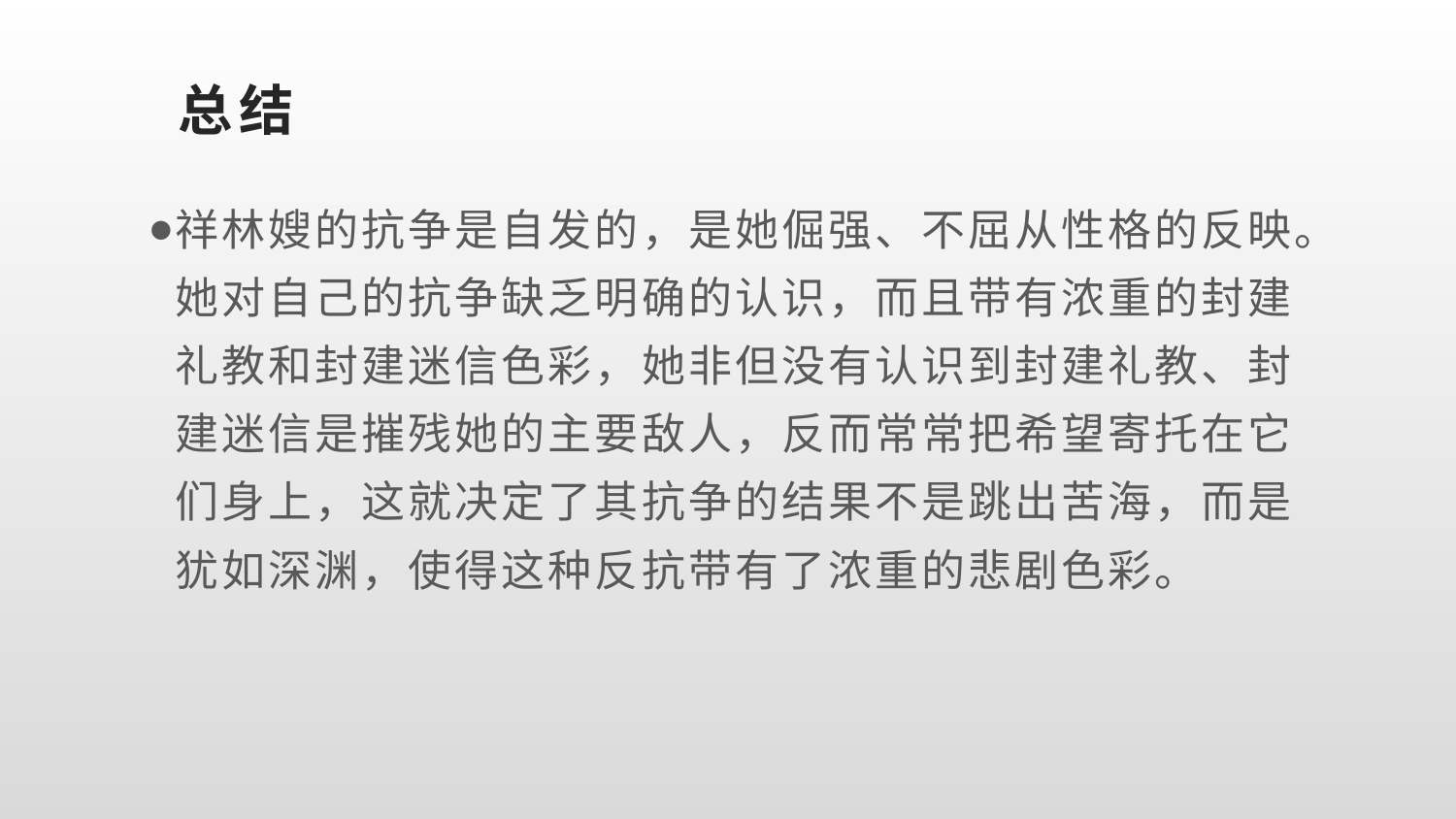

# 总结
祥林嫂的抗争是自发的，是她倔强、不屈从性格的反映。她对自己的抗争缺乏明确的认识，而且带有浓重的封建礼教和封建迷信色彩，她非但没有认识到封建礼教、封建迷信是摧残她的主要敌人，反而常常把希望寄托在它们身上，这就决定了其抗争的结果不是跳出苦海，而是犹如深渊，使得这种反抗带有了浓重的悲剧色彩。